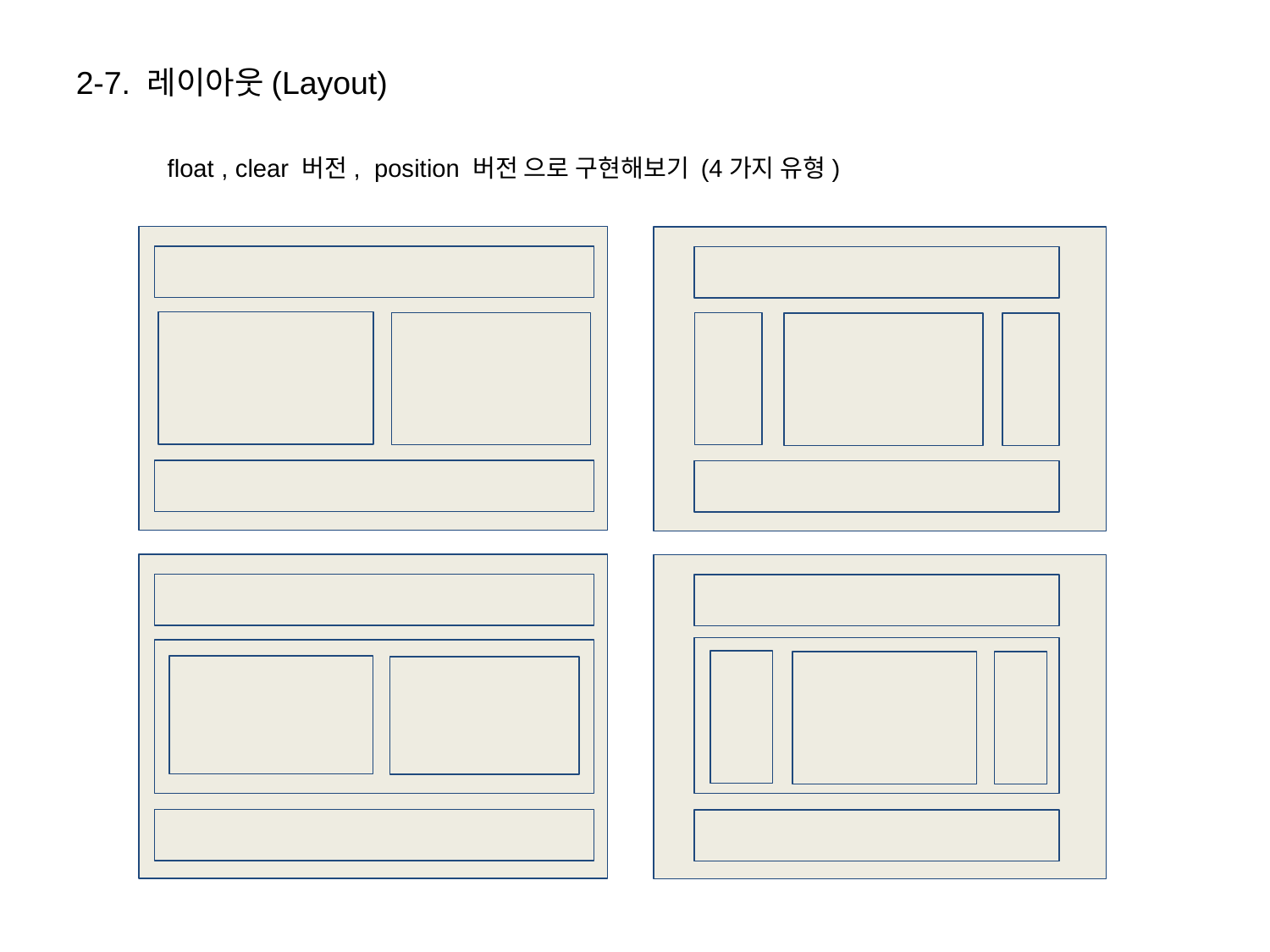

2-7. 레이아웃(Layout)
float , clear 버전,  position 버전 으로 구현해보기 (4가지 유형)